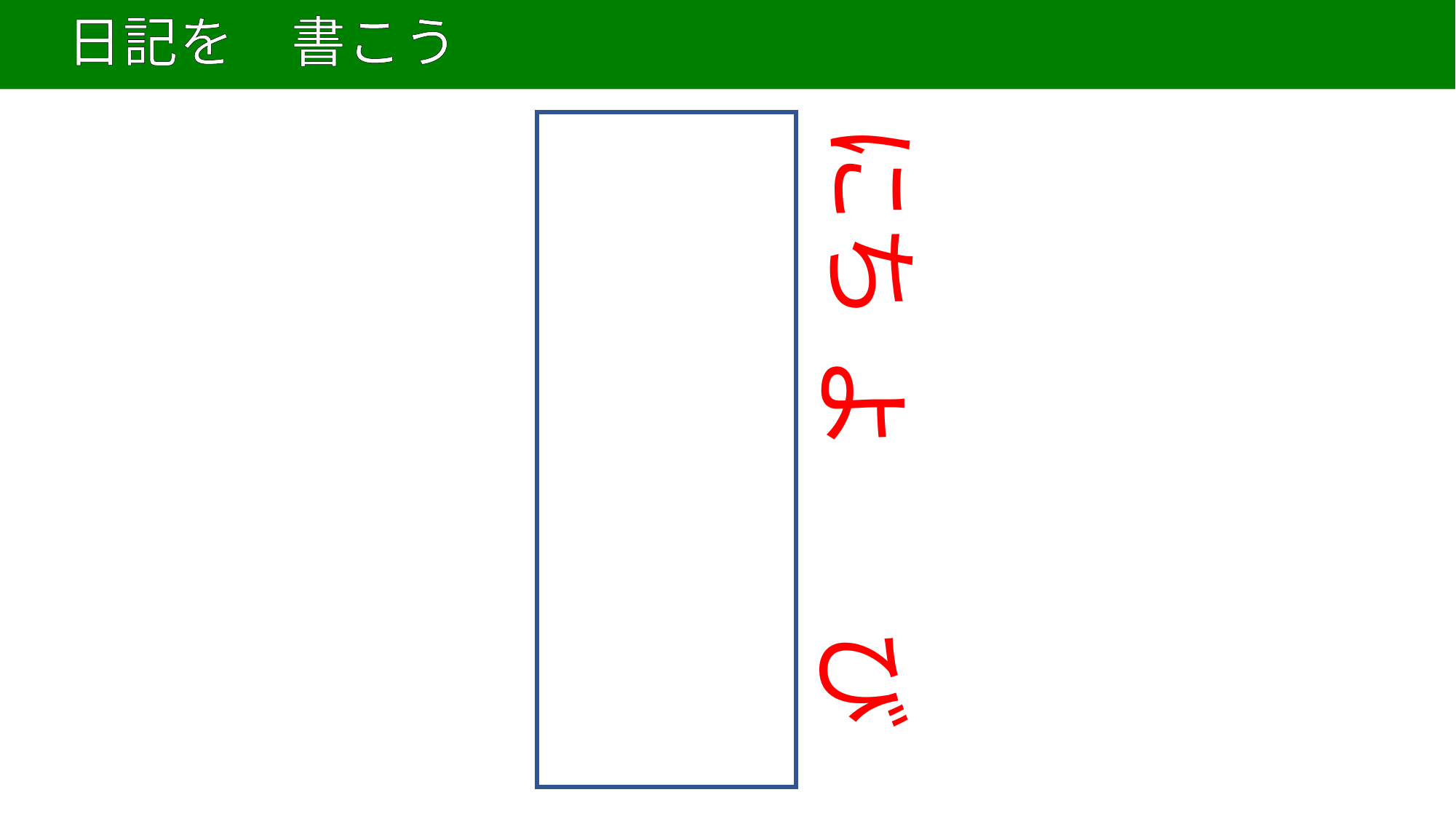

# 日記を　書こう
19
日曜日

にち
よう
び